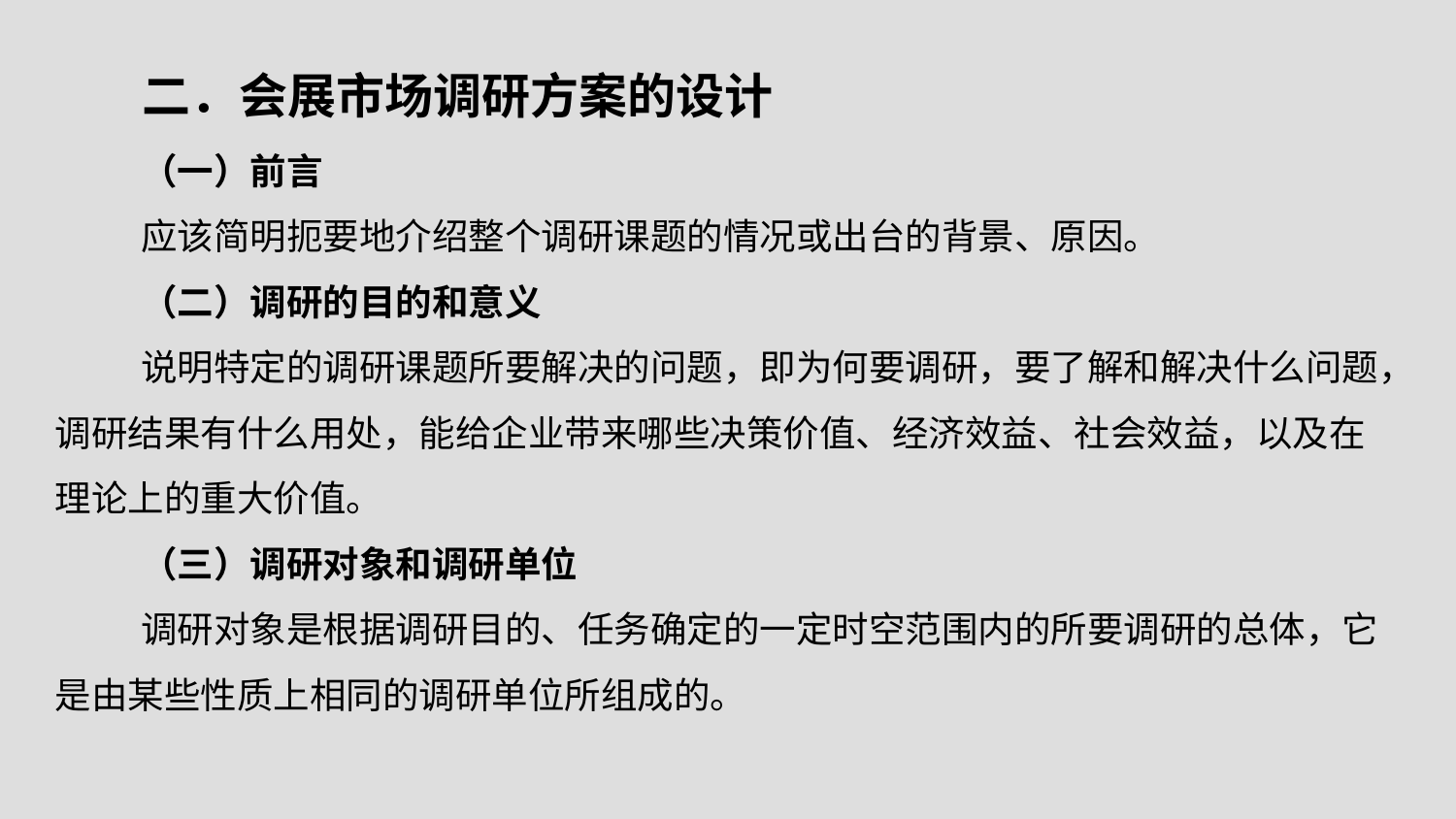

# 二．会展市场调研方案的设计
（一）前言
应该简明扼要地介绍整个调研课题的情况或出台的背景、原因。
（二）调研的目的和意义
说明特定的调研课题所要解决的问题，即为何要调研，要了解和解决什么问题，调研结果有什么用处，能给企业带来哪些决策价值、经济效益、社会效益，以及在理论上的重大价值。
（三）调研对象和调研单位
调研对象是根据调研目的、任务确定的一定时空范围内的所要调研的总体，它是由某些性质上相同的调研单位所组成的。